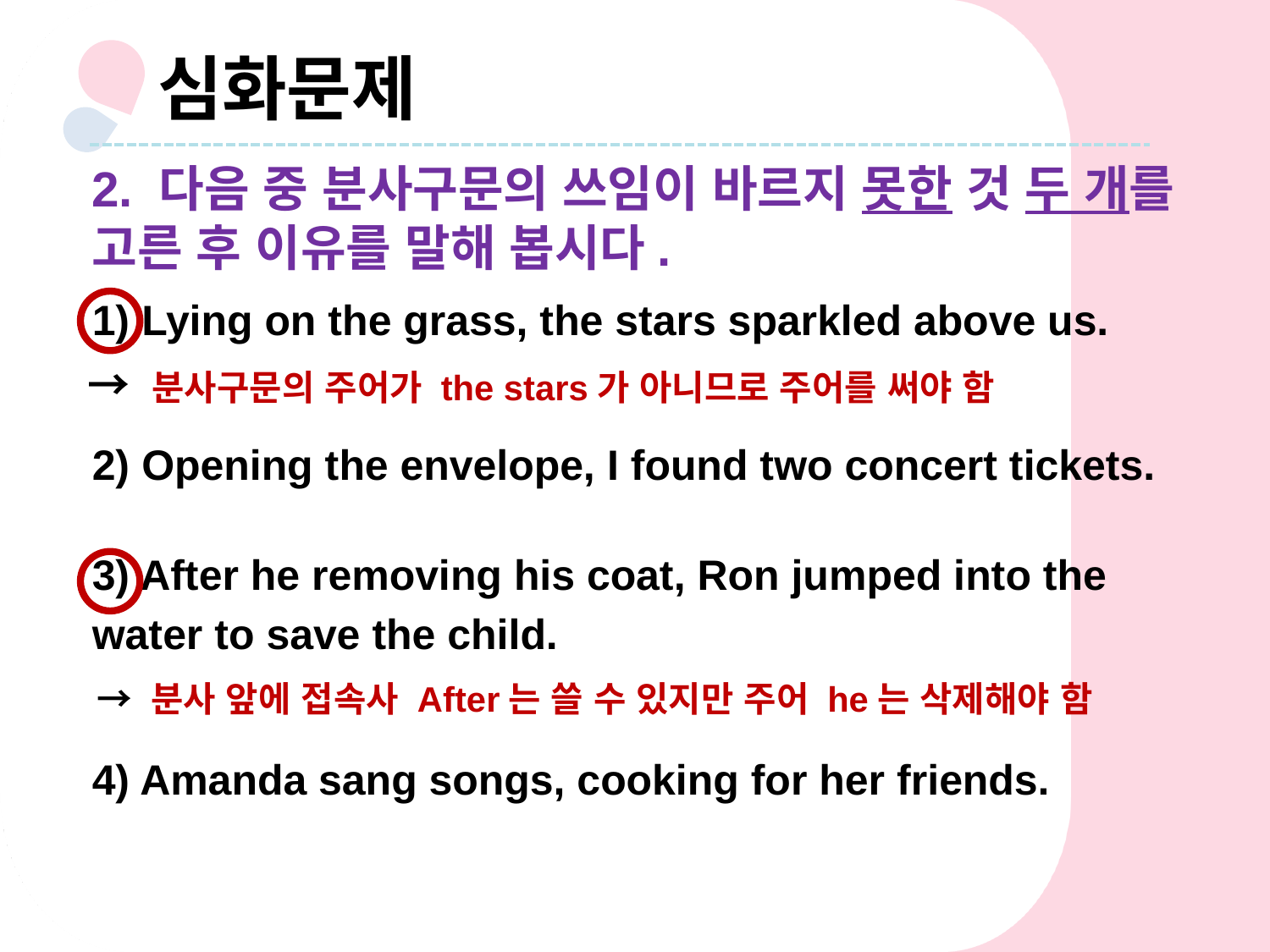

심화문제
2. 다음 중 분사구문의 쓰임이 바르지 못한 것 두 개를 고른 후 이유를 말해 봅시다.
1) Lying on the grass, the stars sparkled above us.

2) Opening the envelope, I found two concert tickets.

3) After he removing his coat, Ron jumped into the
water to save the child.

4) Amanda sang songs, cooking for her friends.

→ 분사구문의 주어가 the stars가 아니므로 주어를 써야 함

→ 분사 앞에 접속사 After는 쓸 수 있지만 주어 he는 삭제해야 함